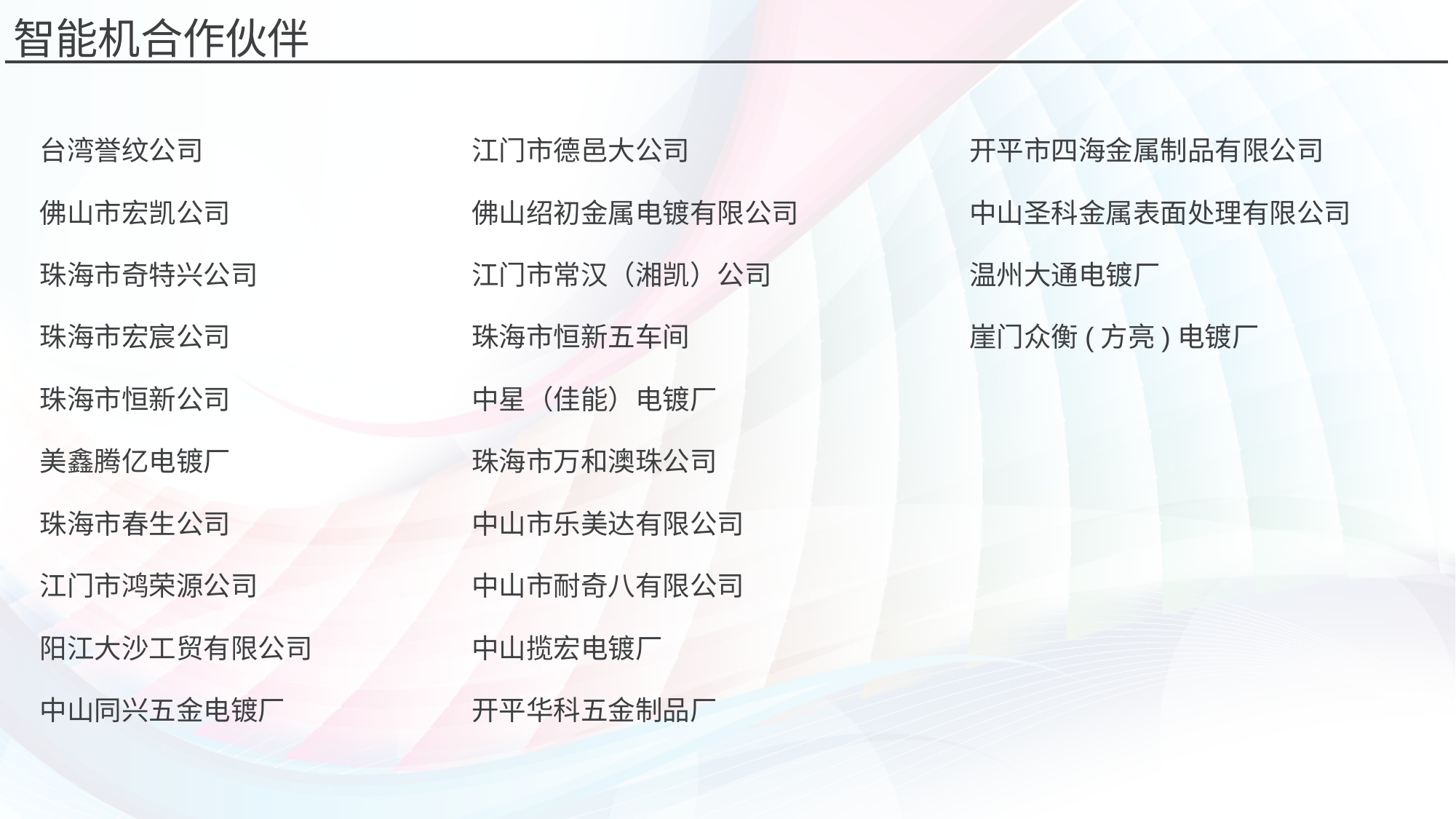

智能机合作伙伴
台湾誉纹公司
佛山市宏凯公司
珠海市奇特兴公司
珠海市宏宸公司
珠海市恒新公司
美鑫腾亿电镀厂
珠海市春生公司
江门市鸿荣源公司
阳江大沙工贸有限公司
中山同兴五金电镀厂
江门市德邑大公司
佛山绍初金属电镀有限公司
江门市常汉（湘凯）公司
珠海市恒新五车间
中星（佳能）电镀厂
珠海市万和澳珠公司
中山市乐美达有限公司
中山市耐奇八有限公司
中山揽宏电镀厂
开平华科五金制品厂
开平市四海金属制品有限公司
中山圣科金属表面处理有限公司
温州大通电镀厂
崖门众衡(方亮)电镀厂